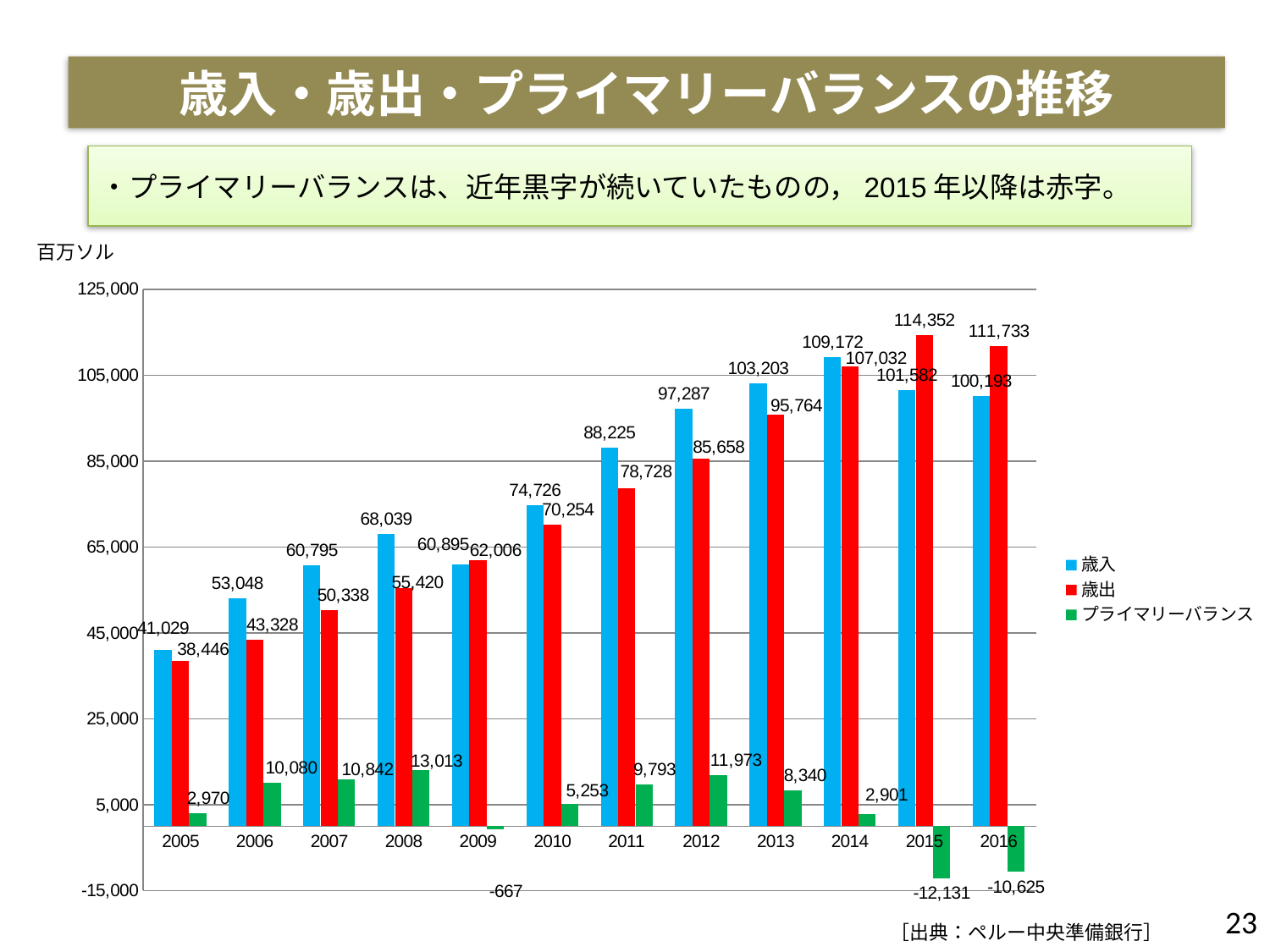

歳入・歳出・プライマリーバランスの推移
・プライマリーバランスは、近年黒字が続いていたものの，2015年以降は赤字。
百万ソル

### Chart

| Category | 歳入 | 歳出 | プライマリーバランス |
|---|---|---|---|
| 2005 | 41029.360354800956 | 38445.79185374397 | 2969.9365928157954 |
| 2006 | 53047.56606061019 | 43327.95072857686 | 10080.41494363693 |
| 2007 | 60794.94170889232 | 50337.85566633563 | 10842.072539419796 |
| 2008 | 68038.69379863673 | 55419.89796570501 | 13012.72279509521 |
| 2009 | 60895.4118139677 | 62005.868402639 | -666.801111946294 |
| 2010 | 74726.39191280297 | 70254.19665503975 | 5252.997225153211 |
| 2011 | 88225.44307654467 | 78727.66127573737 | 9792.894186737314 |
| 2012 | 97287.03302102955 | 85658.30137314854 | 11972.955433791005 |
| 2013 | 103202.92513084787 | 95764.48675883366 | 8340.124259623482 |
| 2014 | 109172.20467830852 | 107031.97628455354 | 2900.840724165485 |
| 2015 | 101581.622429363 | 114351.96461373597 | -12131.35910878745 |
| 2016 | 100192.54848321571 | 111732.55415166676 | -10625.335954939968 |
23
［出典：ペルー中央準備銀行］